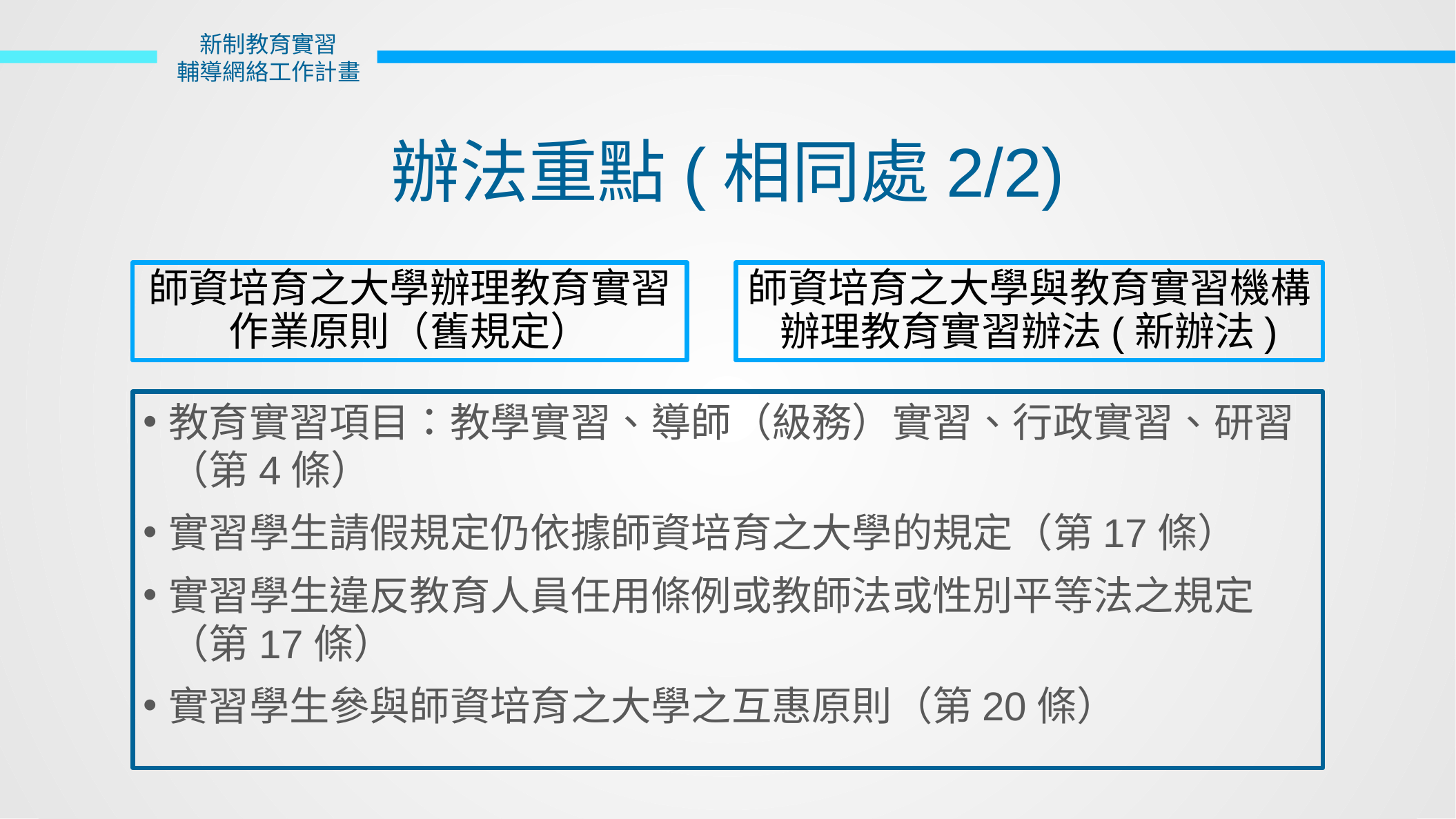

新制教育實習
輔導網絡工作計畫

辦法重點(相同處2/2)
師資培育之大學辦理教育實習作業原則（舊規定）
師資培育之大學與教育實習機構辦理教育實習辦法(新辦法)
教育實習項目：教學實習、導師（級務）實習、行政實習、研習（第4條）
實習學生請假規定仍依據師資培育之大學的規定（第17條）
實習學生違反教育人員任用條例或教師法或性別平等法之規定（第17條）
實習學生參與師資培育之大學之互惠原則（第20條）